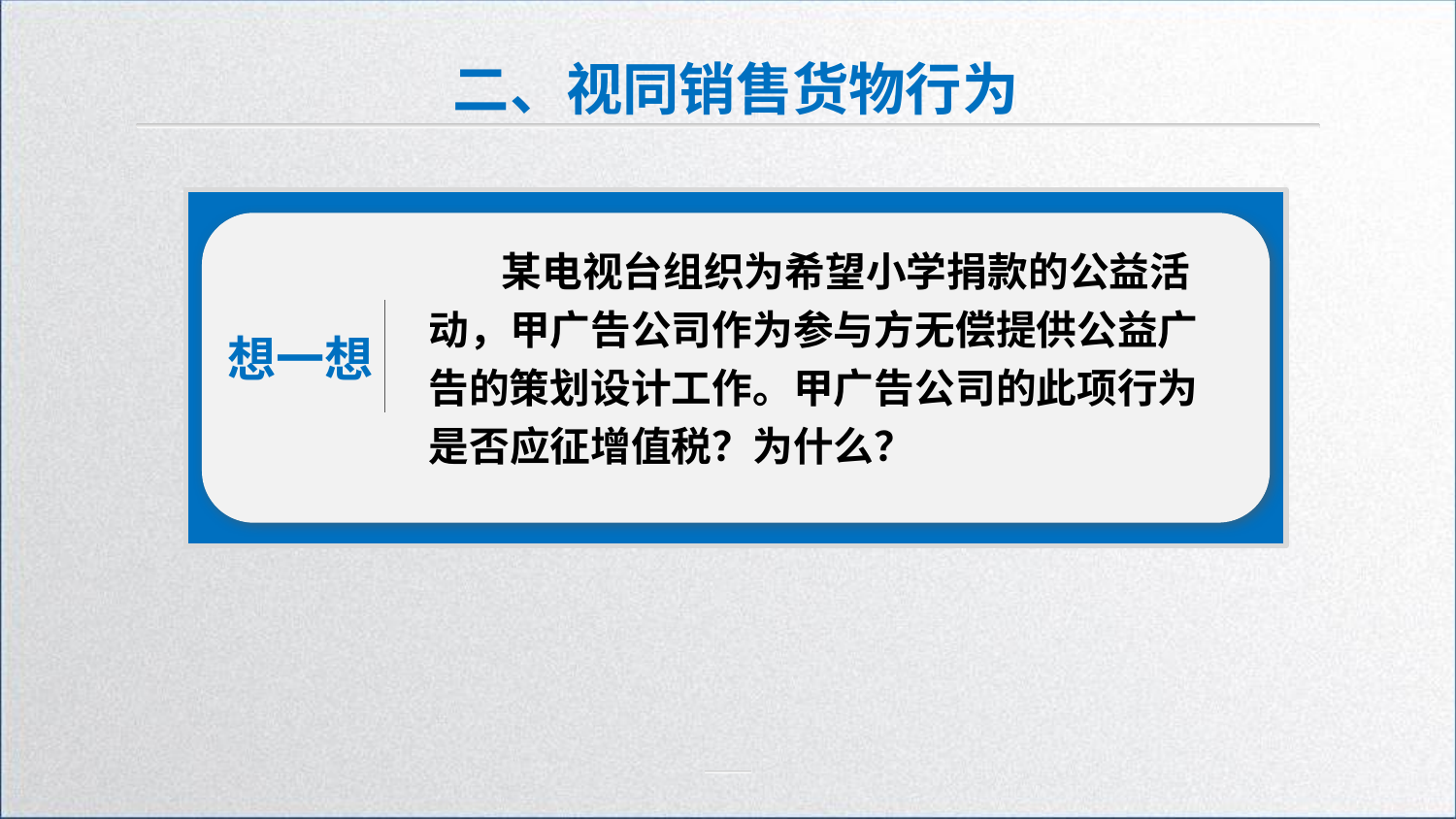

二、视同销售货物行为

某电视台组织为希望小学捐款的公益活动，甲广告公司作为参与方无偿提供公益广告的策划设计工作。甲广告公司的此项行为是否应征增值税？为什么？
想一想